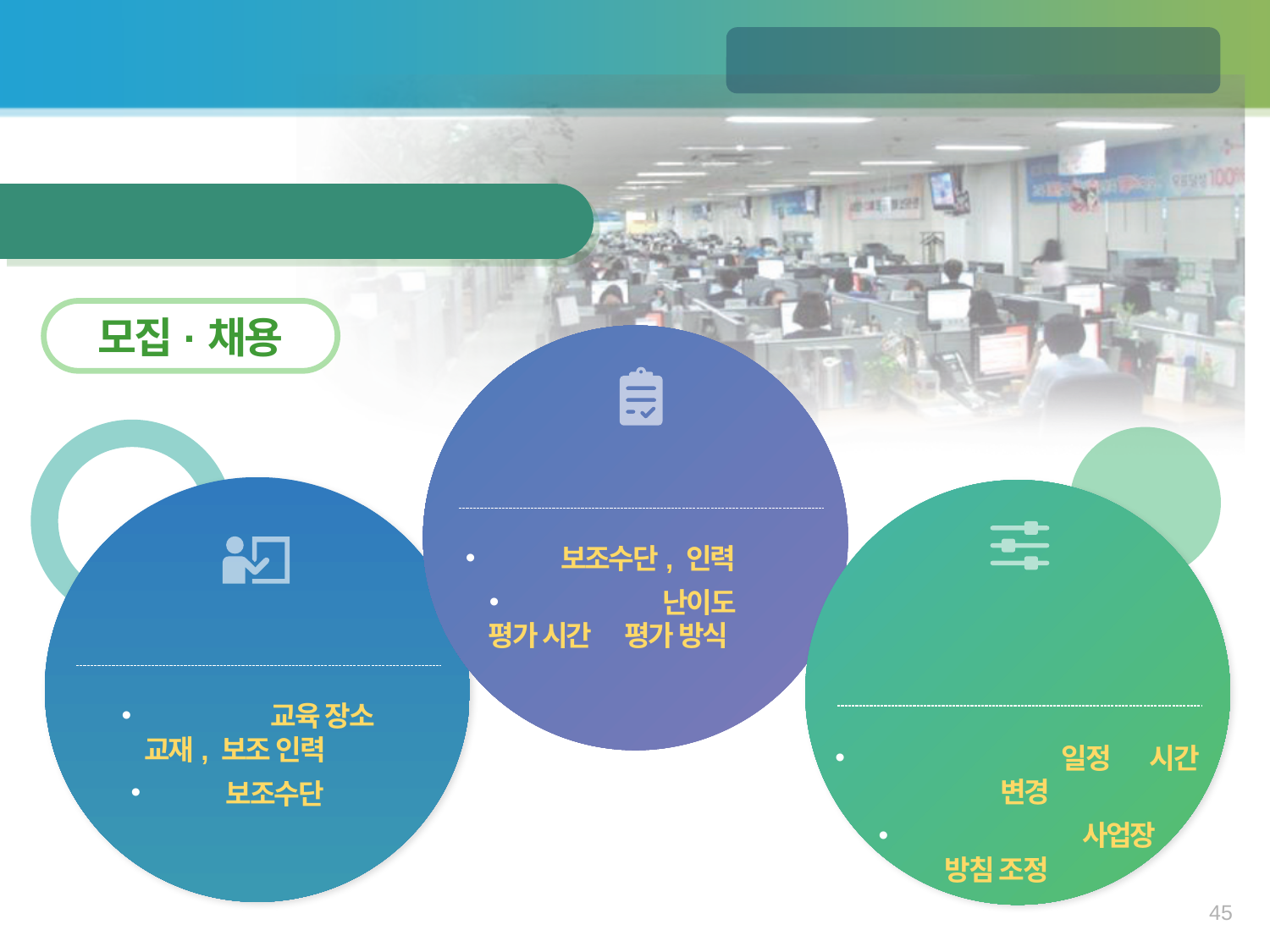

1. 장애인차별금지법

차이를 넘어 차별이 없는 세상으로!
·
고용에서의 정당한 편의 제공

모집·채용

시험·평가
적절한 보조수단, 인력 제공

특성을 고려한 난이도 및
평가 시간과 평가 방식 운영

교육·훈련
접근 가능한 교육 장소,
교재, 보조 인력 제공

필요한 보조수단 제공

직무·정책
·업무 배치 조정
재활, 치료를 위한 일정 및 시간 변경

편의 제공을 위한 사업장
방침 조정 가능

45